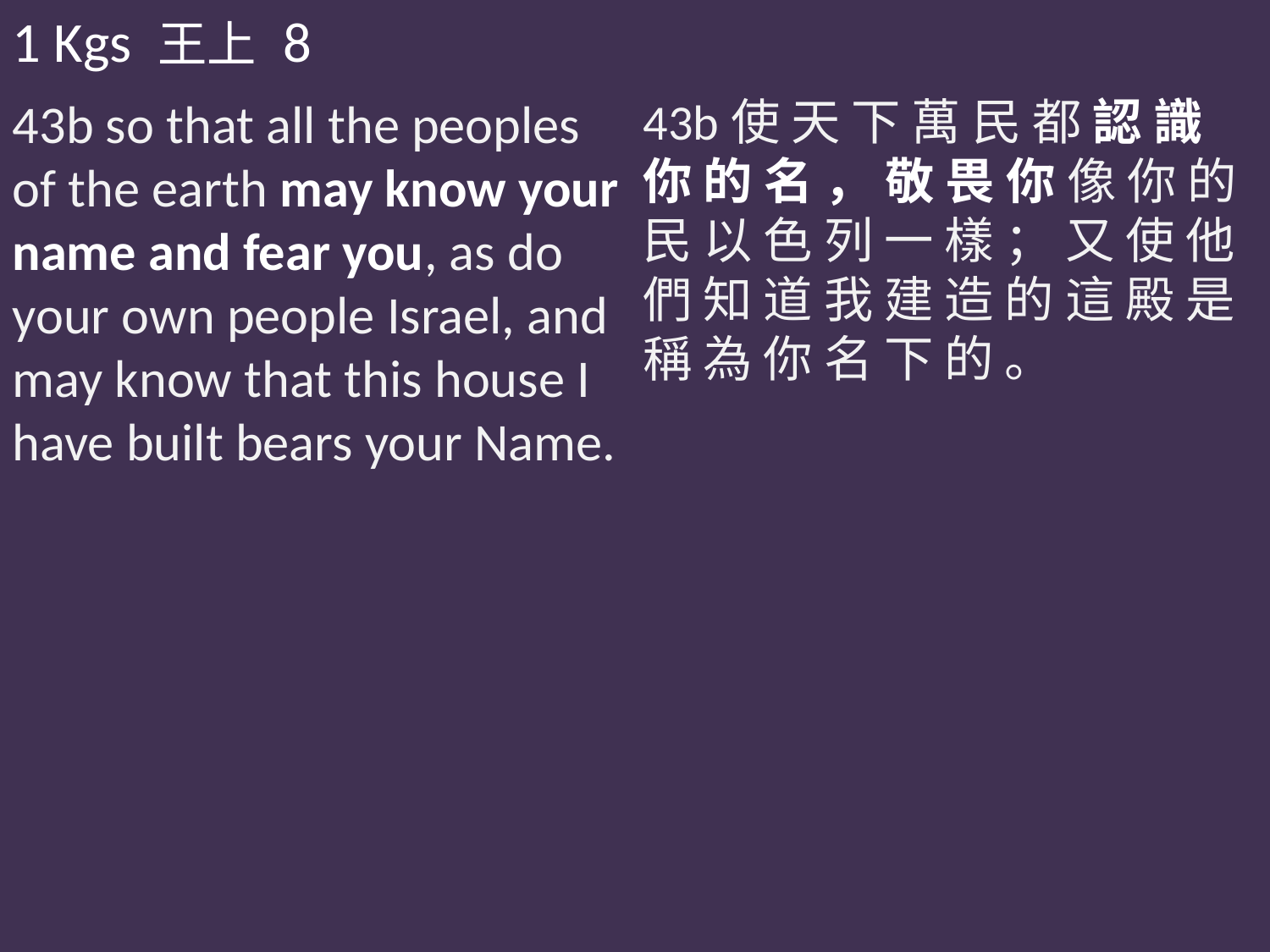

1 Kgs 王上 8
43b so that all the peoples of the earth may know your name and fear you, as do your own people Israel, and may know that this house I have built bears your Name.
43b使 天 下 萬 民 都 認 識 你 的 名 ， 敬 畏 你 像 你 的 民 以 色 列 一 樣 ； 又 使 他 們 知 道 我 建 造 的 這 殿 是 稱 為 你 名 下 的 。